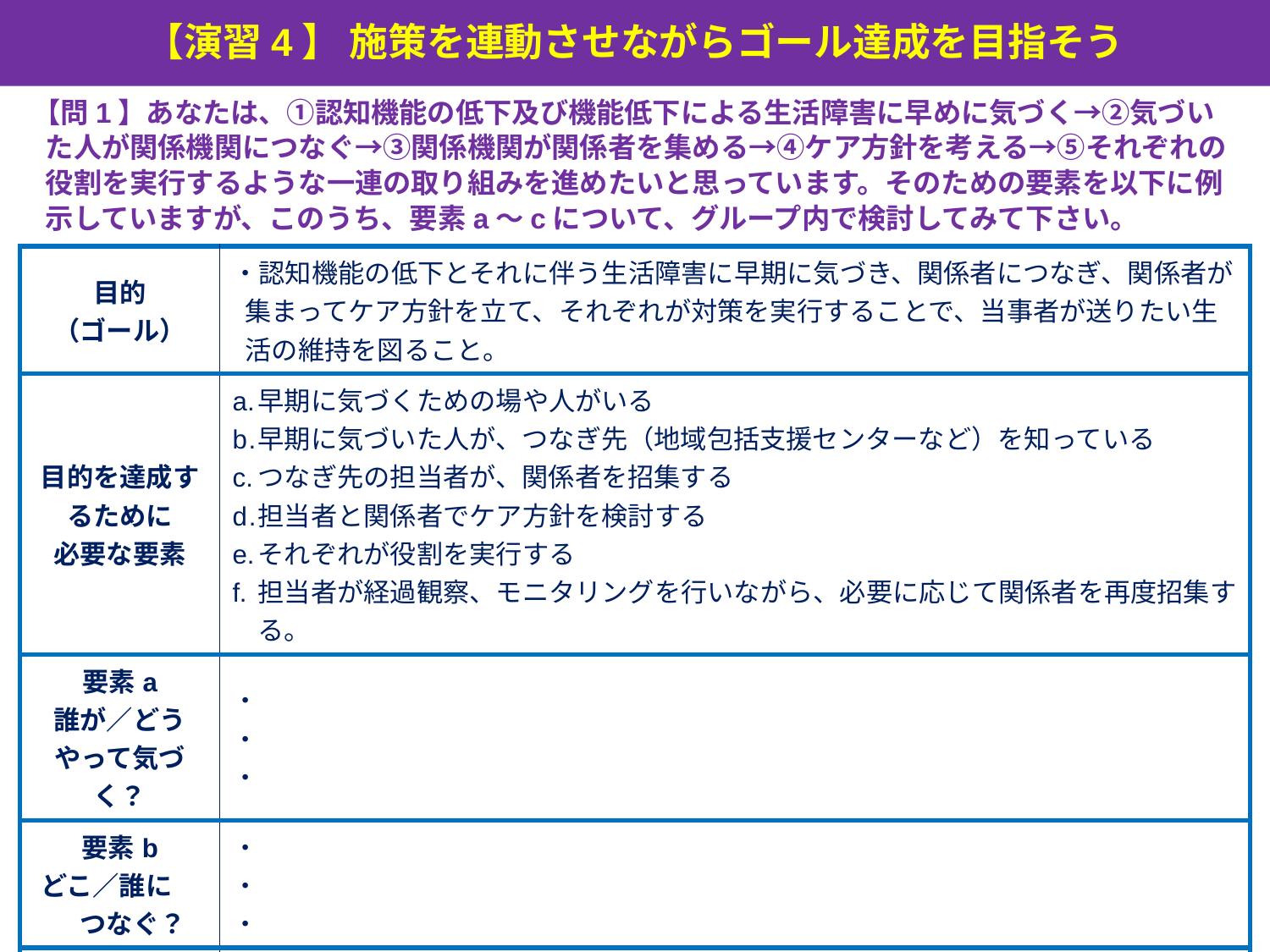

【演習4】 施策を連動させながらゴール達成を目指そう
【問1】あなたは、①認知機能の低下及び機能低下による生活障害に早めに気づく→②気づいた人が関係機関につなぐ→③関係機関が関係者を集める→④ケア方針を考える→⑤それぞれの役割を実行するような一連の取り組みを進めたいと思っています。そのための要素を以下に例示していますが、このうち、要素a～cについて、グループ内で検討してみて下さい。
| 目的 （ゴール） | ・認知機能の低下とそれに伴う生活障害に早期に気づき、関係者につなぎ、関係者が集まってケア方針を立て、それぞれが対策を実行することで、当事者が送りたい生活の維持を図ること。 |
| --- | --- |
| 目的を達成するために 必要な要素 | 早期に気づくための場や人がいる 早期に気づいた人が、つなぎ先（地域包括支援センターなど）を知っている つなぎ先の担当者が、関係者を招集する 担当者と関係者でケア方針を検討する それぞれが役割を実行する 担当者が経過観察、モニタリングを行いながら、必要に応じて関係者を再度招集する。 |
| 要素a 誰が／どうやって気づく？ | ・ ・ ・ |
| 要素b どこ／誰に　　つなぐ？ | ・ ・ ・ |
| 要素c 誰が誰をどうやって招集する？ | ・ ・ ・ |